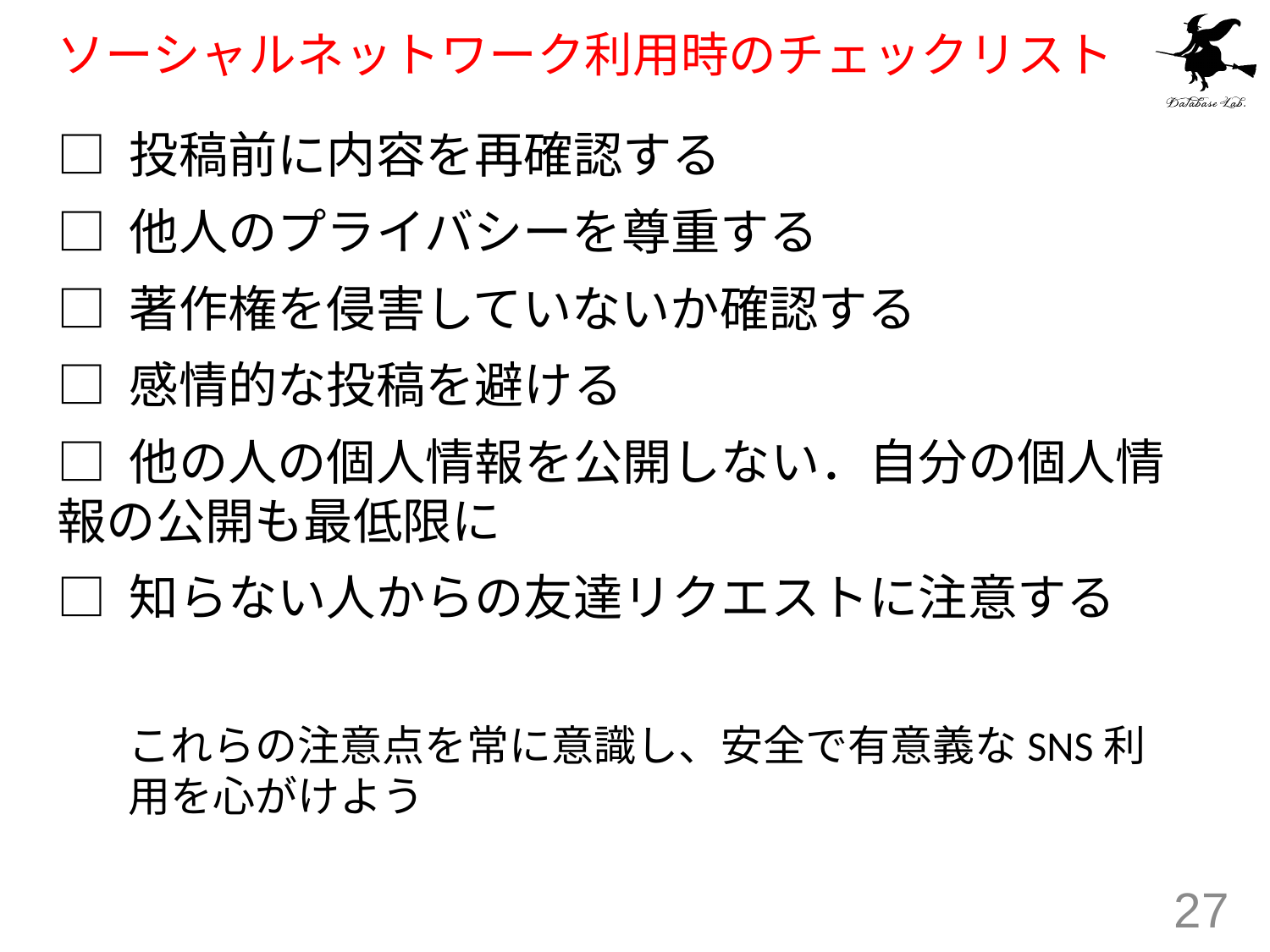

# ソーシャルネットワーク利用時のチェックリスト
□ 投稿前に内容を再確認する
□ 他人のプライバシーを尊重する
□ 著作権を侵害していないか確認する
□ 感情的な投稿を避ける
□ 他の人の個人情報を公開しない．自分の個人情報の公開も最低限に
□ 知らない人からの友達リクエストに注意する

これらの注意点を常に意識し、安全で有意義なSNS利用を心がけよう
27